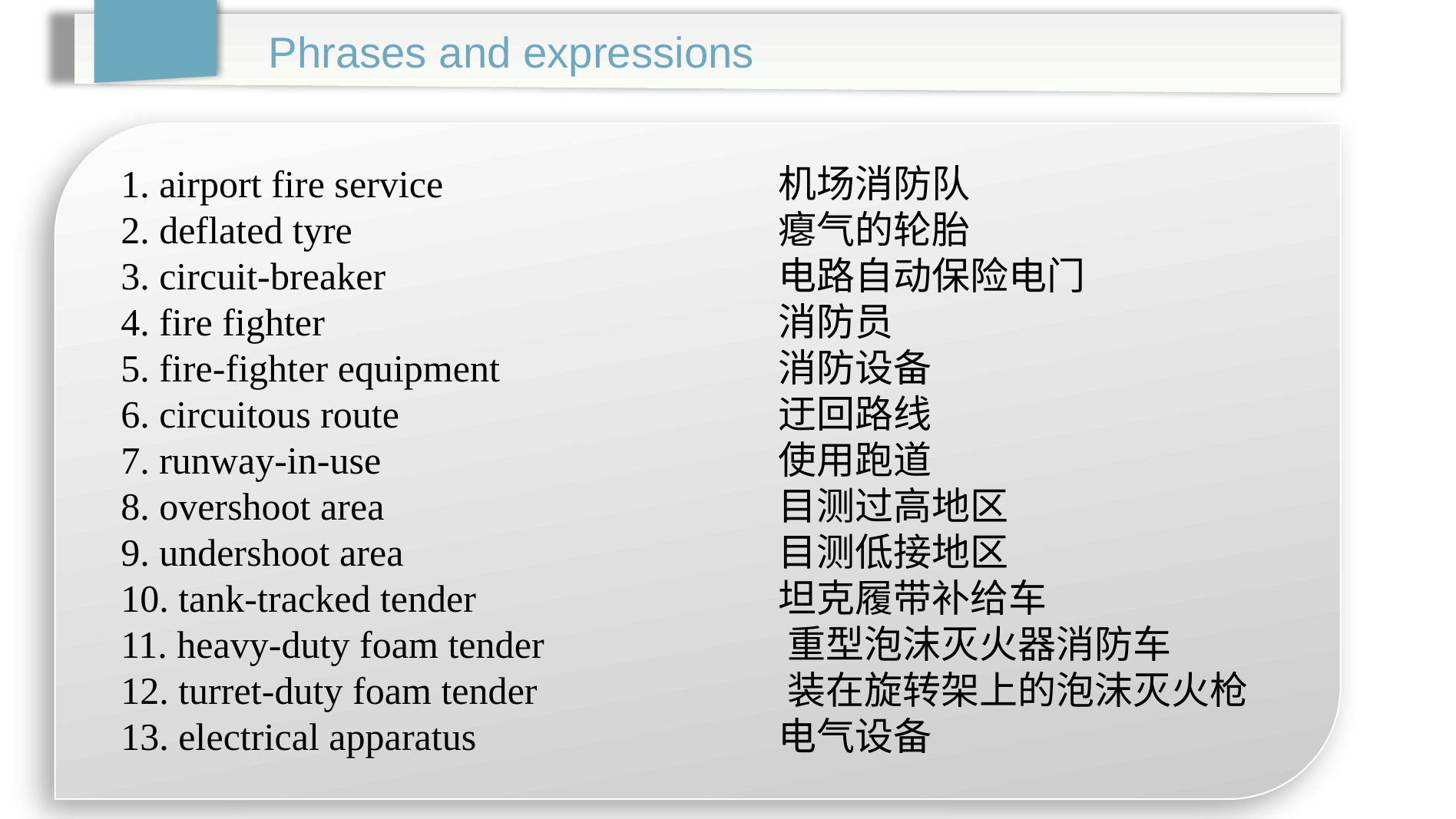

Phrases and expressions

1. airport fire service			机场消防队
2. deflated tyre				瘪气的轮胎
3. circuit-breaker				电路自动保险电门
4. fire fighter				消防员
5. fire-fighter equipment			消防设备
6. circuitous route				迂回路线
7. runway-in-use				使用跑道
8. overshoot area				目测过高地区
9. undershoot area				目测低接地区
10. tank-tracked tender			坦克履带补给车
11. heavy-duty foam tender		            重型泡沫灭火器消防车
12. turret-duty foam tender		            装在旋转架上的泡沫灭火枪
13. electrical apparatus			电气设备